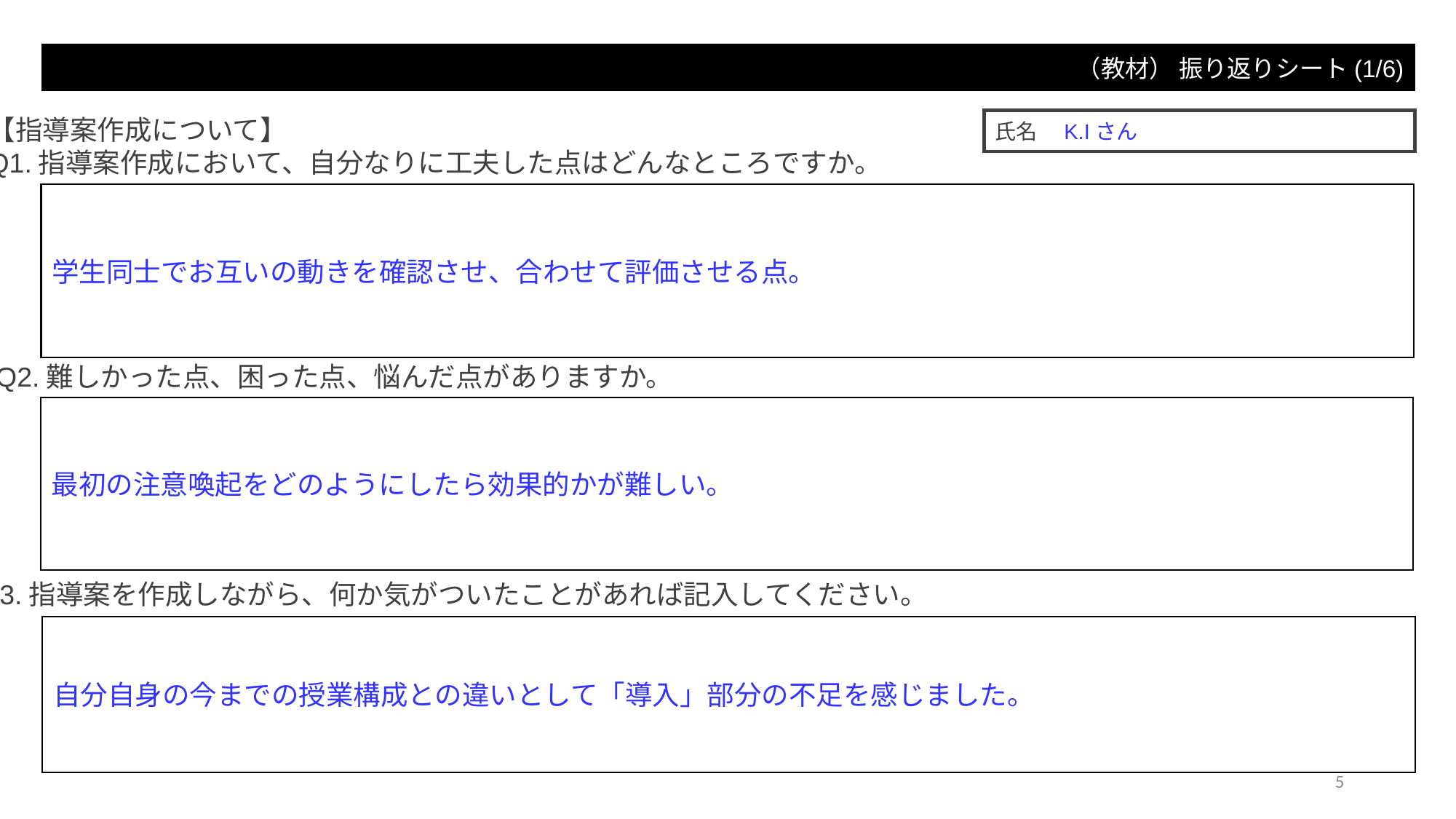

（教材） 振り返りシート(1/6)
【指導案作成について】
Q1.指導案作成において、自分なりに工夫した点はどんなところですか。
氏名　K.Iさん
学生同士でお互いの動きを確認させ、合わせて評価させる点。
Q2.難しかった点、困った点、悩んだ点がありますか。
最初の注意喚起をどのようにしたら効果的かが難しい。
Q3.指導案を作成しながら、何か気がついたことがあれば記入してください。
自分自身の今までの授業構成との違いとして「導入」部分の不足を感じました。
5